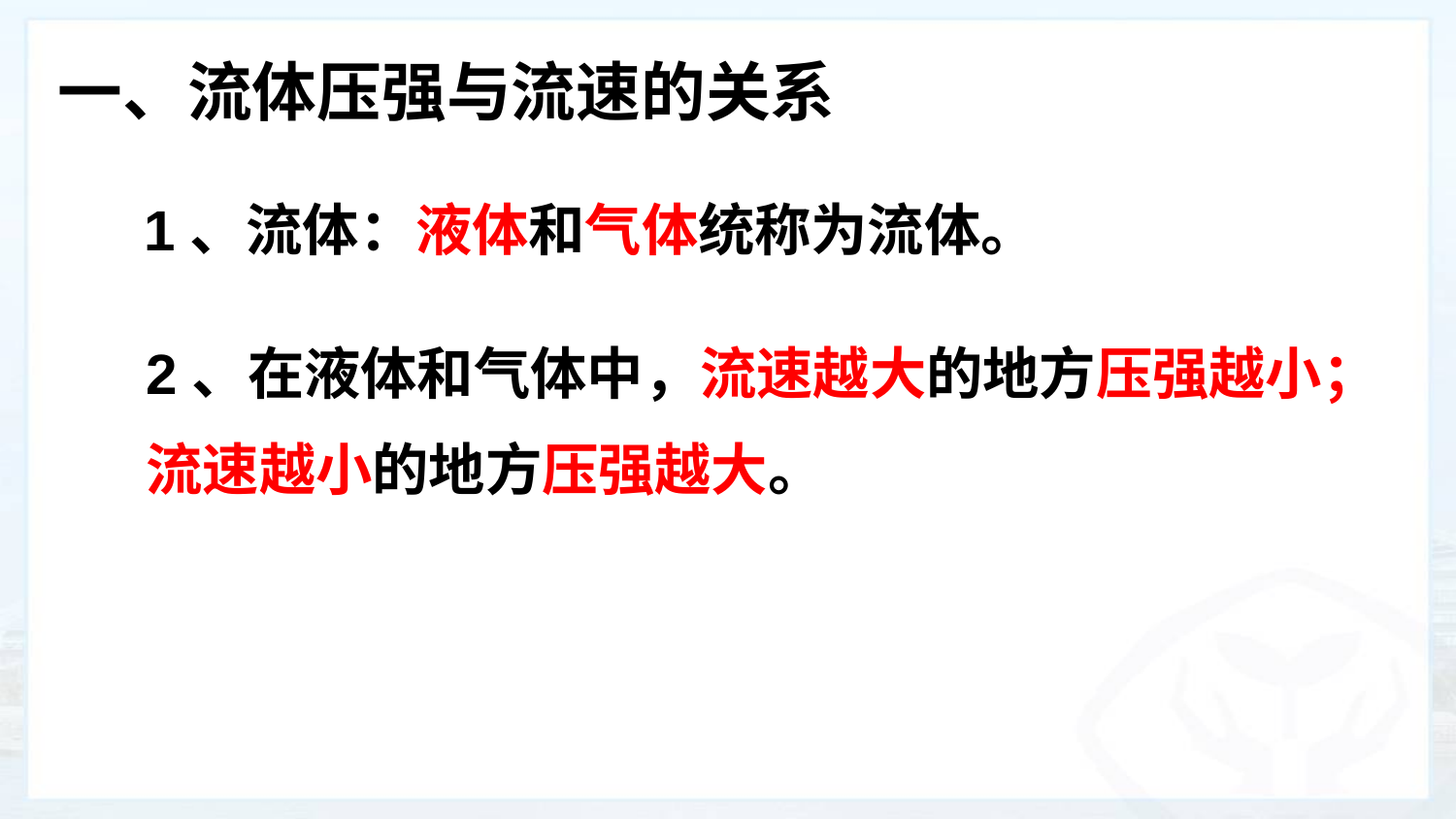

一、流体压强与流速的关系
1、流体：液体和气体统称为流体。
2、在液体和气体中，流速越大的地方压强越小；
流速越小的地方压强越大。